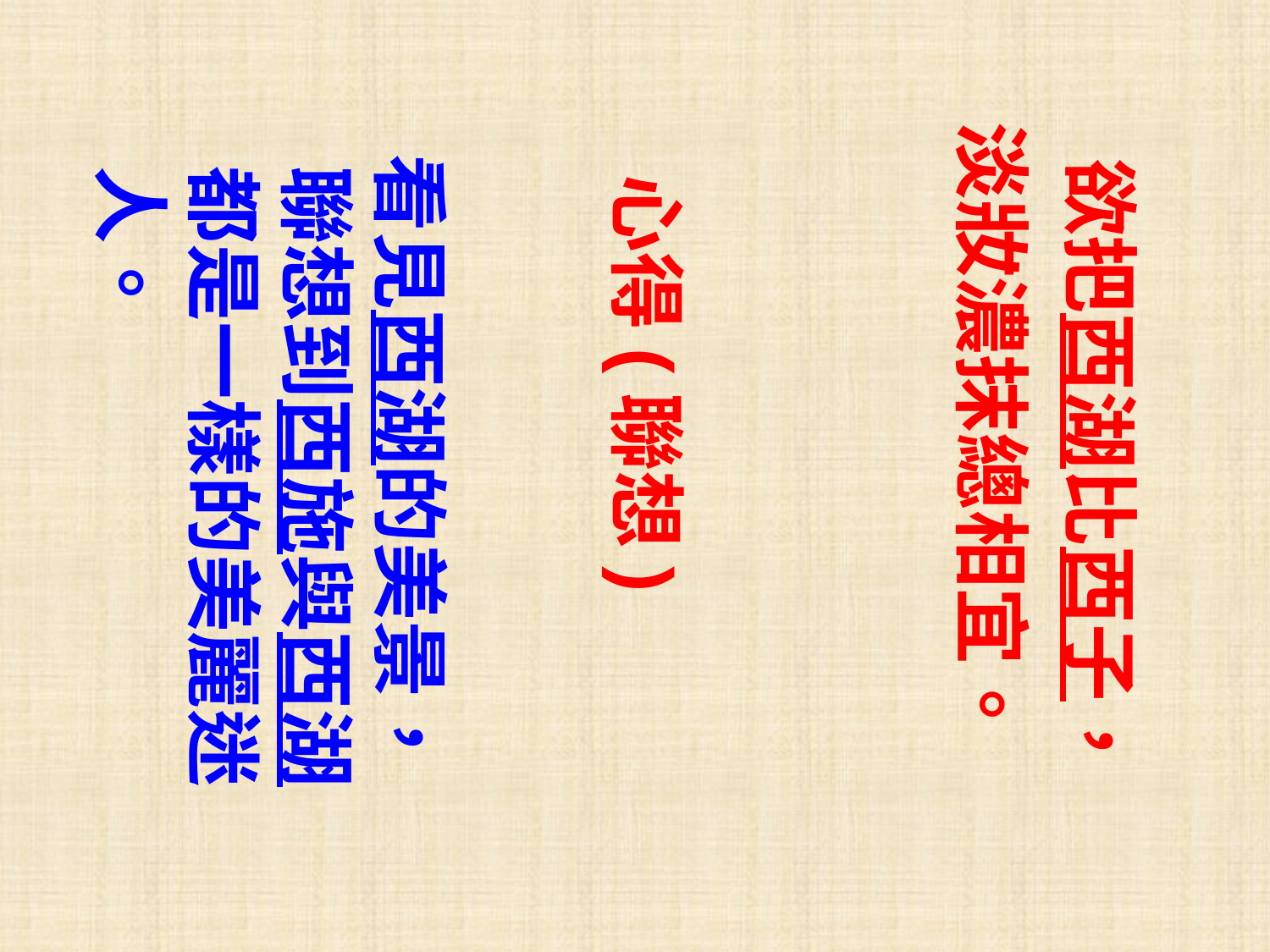

看見西湖的美景，聯想到西施與西湖都是一樣的美麗迷人。
 欲把西湖比西子，
淡妝濃抹總相宜。
 心得(聯想)